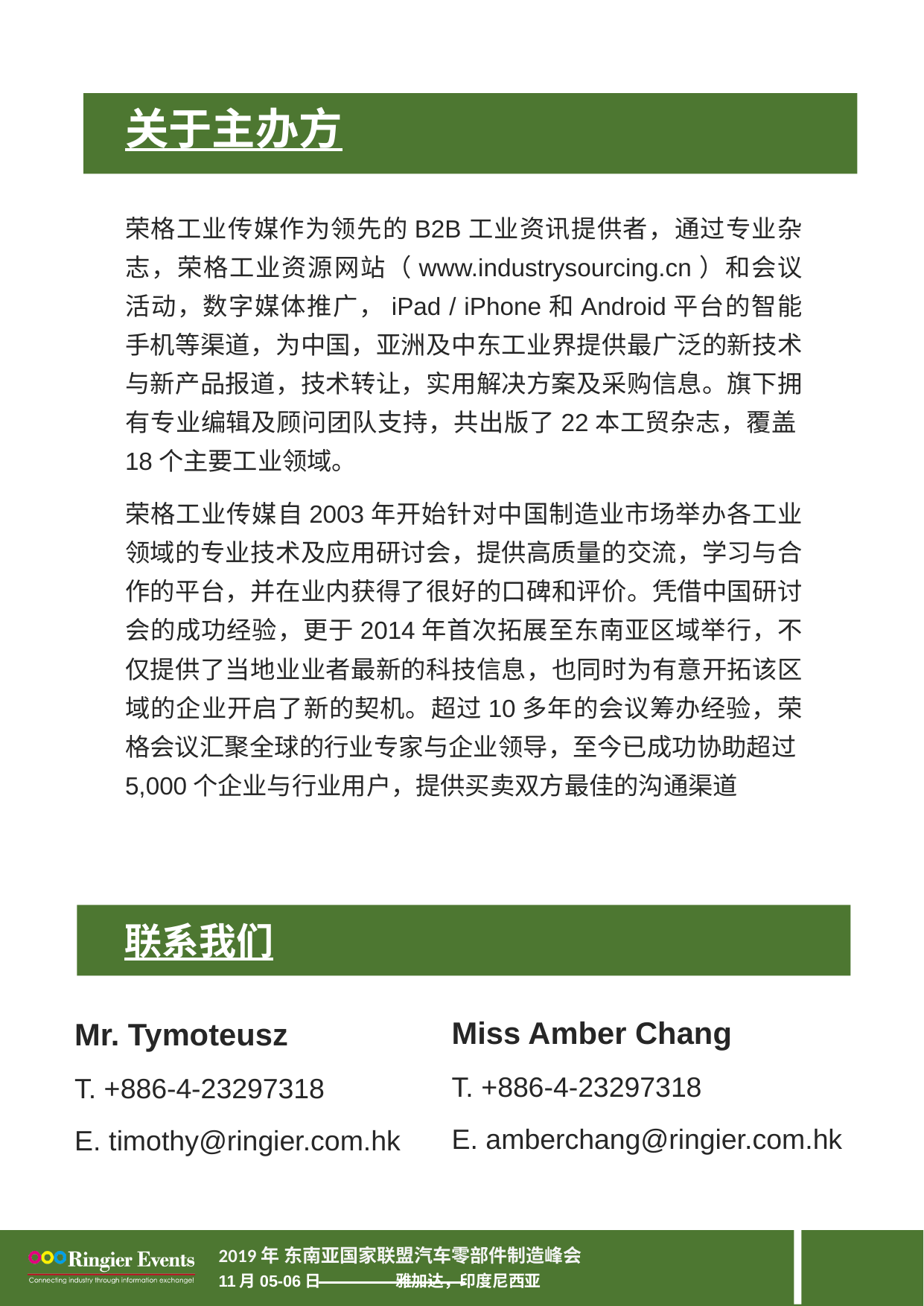

关于主办方
荣格工业传媒作为领先的B2B工业资讯提供者，通过专业杂志，荣格工业资源网站（www.industrysourcing.cn）和会议活动，数字媒体推广，iPad / iPhone和Android平台的智能手机等渠道，为中国，亚洲及中东工业界提供最广泛的新技术与新产品报道，技术转让，实用解决方案及采购信息。旗下拥有专业编辑及顾问团队支持，共出版了22本工贸杂志，覆盖18个主要工业领域。
荣格工业传媒自2003年开始针对中国制造业市场举办各工业领域的专业技术及应用研讨会，提供高质量的交流，学习与合作的平台，并在业内获得了很好的口碑和评价。凭借中国研讨会的成功经验，更于2014年首次拓展至东南亚区域举行，不仅提供了当地业业者最新的科技信息，也同时为有意开拓该区域的企业开启了新的契机。超过10多年的会议筹办经验，荣格会议汇聚全球的行业专家与企业领导，至今已成功协助超过5,000个企业与行业用户，提供买卖双方最佳的沟通渠道

联系我们
Miss Amber Chang
T. +886-4-23297318
E. amberchang@ringier.com.hk
Mr. Tymoteusz
T. +886-4-23297318
E. timothy@ringier.com.hk